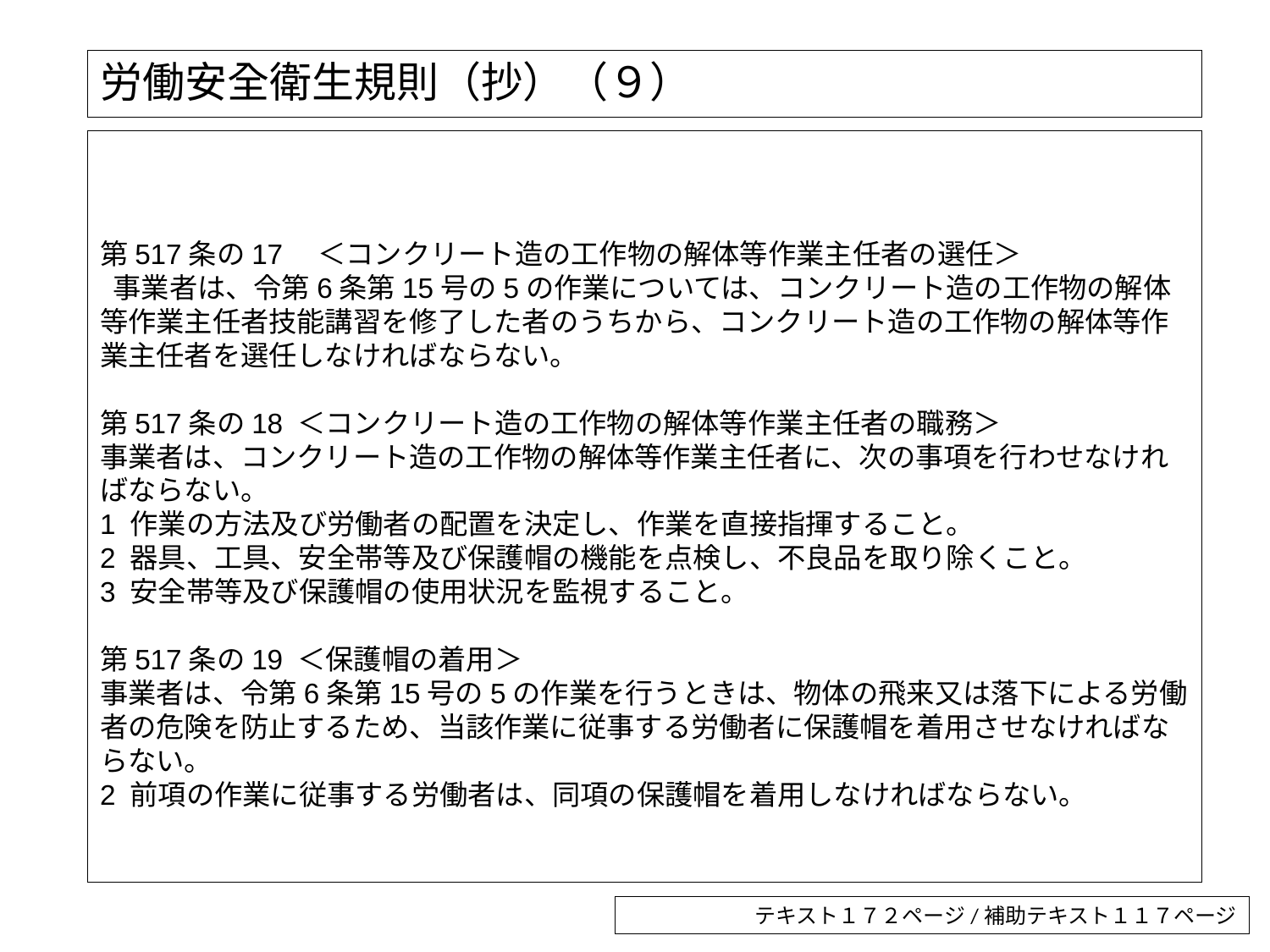

# 労働安全衛生規則（抄）（９）

第517条の17　＜コンクリート造の工作物の解体等作業主任者の選任＞
 事業者は、令第6条第15号の5の作業については、コンクリート造の工作物の解体等作業主任者技能講習を修了した者のうちから、コンクリート造の工作物の解体等作業主任者を選任しなければならない。

第517条の18 ＜コンクリート造の工作物の解体等作業主任者の職務＞
事業者は、コンクリート造の工作物の解体等作業主任者に、次の事項を行わせなければならない。
1 作業の方法及び労働者の配置を決定し、作業を直接指揮すること。
2 器具、工具、安全帯等及び保護帽の機能を点検し、不良品を取り除くこと。
3 安全帯等及び保護帽の使用状況を監視すること。

第517条の19 ＜保護帽の着用＞
事業者は、令第6条第15号の5の作業を行うときは、物体の飛来又は落下による労働者の危険を防止するため、当該作業に従事する労働者に保護帽を着用させなければならない。
2 前項の作業に従事する労働者は、同項の保護帽を着用しなければならない。
テキスト１７２ページ/補助テキスト１１７ページ